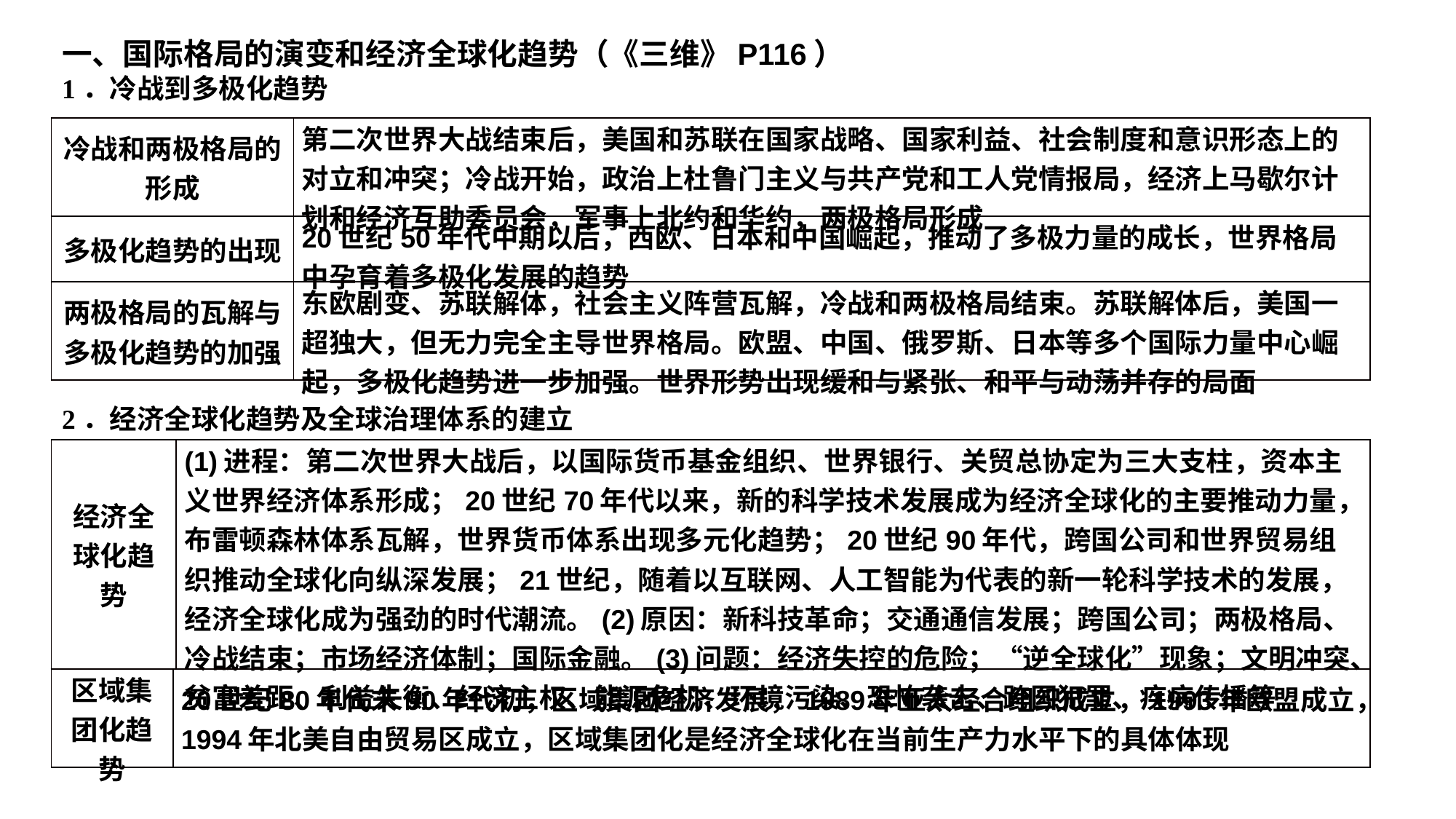

一、国际格局的演变和经济全球化趋势（《三维》P116）
1．冷战到多极化趋势
| 冷战和两极格局的形成 | 第二次世界大战结束后，美国和苏联在国家战略、国家利益、社会制度和意识形态上的对立和冲突；冷战开始，政治上杜鲁门主义与共产党和工人党情报局，经济上马歇尔计划和经济互助委员会，军事上北约和华约，两极格局形成 |
| --- | --- |
| 多极化趋势的出现 | 20世纪50年代中期以后，西欧、日本和中国崛起，推动了多极力量的成长，世界格局中孕育着多极化发展的趋势 |
| 两极格局的瓦解与多极化趋势的加强 | 东欧剧变、苏联解体，社会主义阵营瓦解，冷战和两极格局结束。苏联解体后，美国一超独大，但无力完全主导世界格局。欧盟、中国、俄罗斯、日本等多个国际力量中心崛起，多极化趋势进一步加强。世界形势出现缓和与紧张、和平与动荡并存的局面 |
2．经济全球化趋势及全球治理体系的建立

| 经济全球化趋势 | (1)进程：第二次世界大战后，以国际货币基金组织、世界银行、关贸总协定为三大支柱，资本主义世界经济体系形成；20世纪70年代以来，新的科学技术发展成为经济全球化的主要推动力量，布雷顿森林体系瓦解，世界货币体系出现多元化趋势；20世纪90年代，跨国公司和世界贸易组织推动全球化向纵深发展；21世纪，随着以互联网、人工智能为代表的新一轮科学技术的发展，经济全球化成为强劲的时代潮流。(2)原因：新科技革命；交通通信发展；跨国公司；两极格局、冷战结束；市场经济体制；国际金融。(3)问题：经济失控的危险；“逆全球化”现象；文明冲突、贫富差距、利益失衡、经济主权、能源危机、环境污染、恐怖袭击、跨国犯罪、疾病传播等 |
| --- | --- |
| 区域集团化趋势 | 20世纪80年代末90年代初，区域集团经济发展，1989年亚太经合组织成立，1993年欧盟成立，1994年北美自由贸易区成立，区域集团化是经济全球化在当前生产力水平下的具体体现 |
| --- | --- |